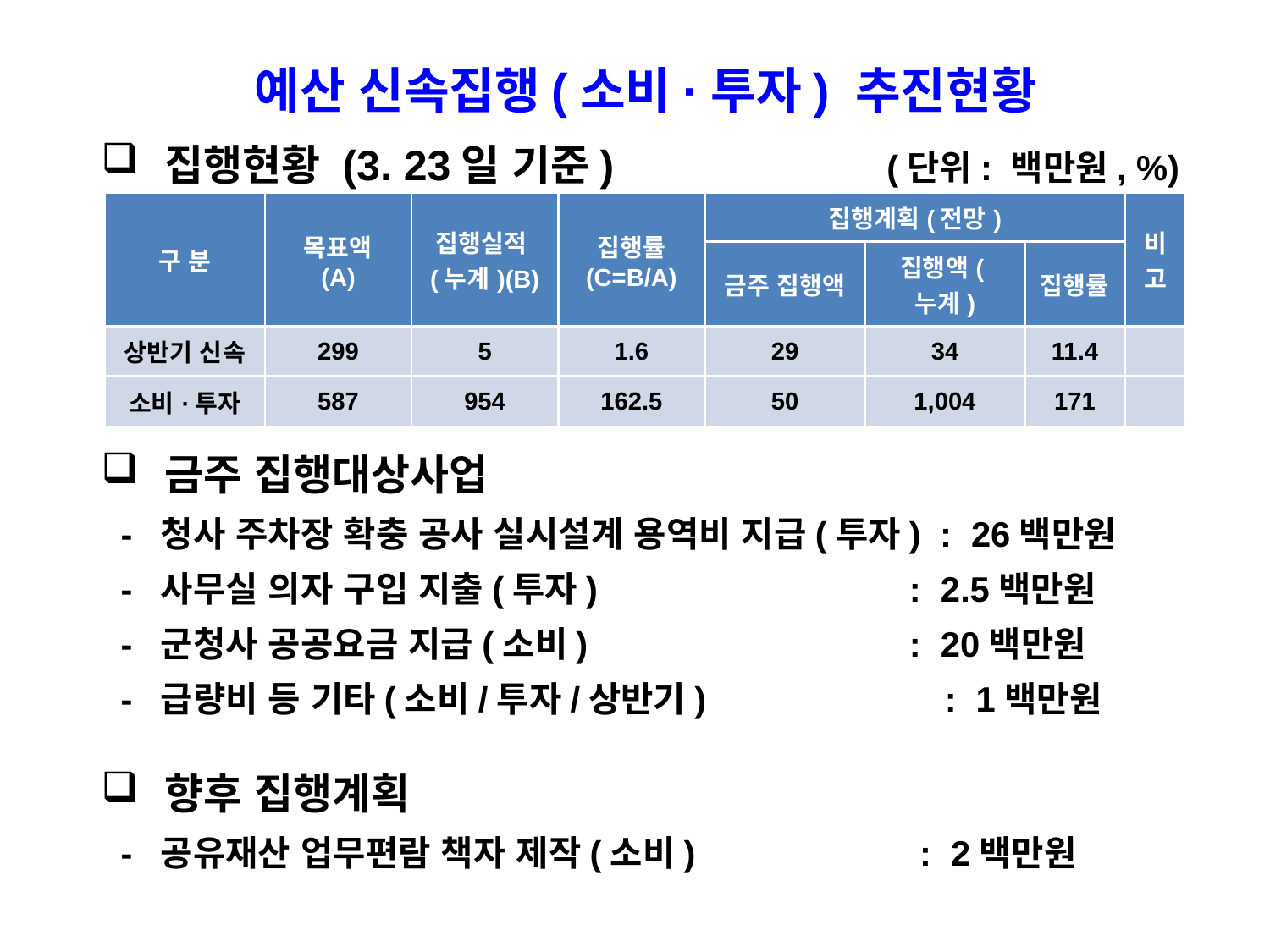

예산 신속집행(소비·투자) 추진현황
집행현황 (3. 23일 기준)                       (단위: 백만원, %)

금주 집행대상사업
  -  청사 주차장 확충 공사 실시설계 용역비 지급(투자)  :  26백만원
  -  사무실 의자 구입 지출(투자)                                :  2.5백만원
  -  군청사 공공요금 지급(소비)                                 :  20백만원
  -  급량비 등 기타(소비/투자/상반기)                         :  1백만원

향후 집행계획
  -  공유재산 업무편람 책자 제작(소비)                       :  2백만원

| 구 분 | 목표액 (A) | 집행실적(누계)(B) | 집행률 (C=B/A) | 집행계획(전망) |  |  | 비 고 |
| --- | --- | --- | --- | --- | --- | --- | --- |
|  |  |  |  | 금주 집행액 | 집행액(누계) | 집행률 |  |
| 상반기 신속 | 299 | 5 | 1.6 | 29 | 34 | 11.4 |  |
| 소비·투자 | 587 | 954 | 162.5 | 50 | 1,004 | 171 |  |